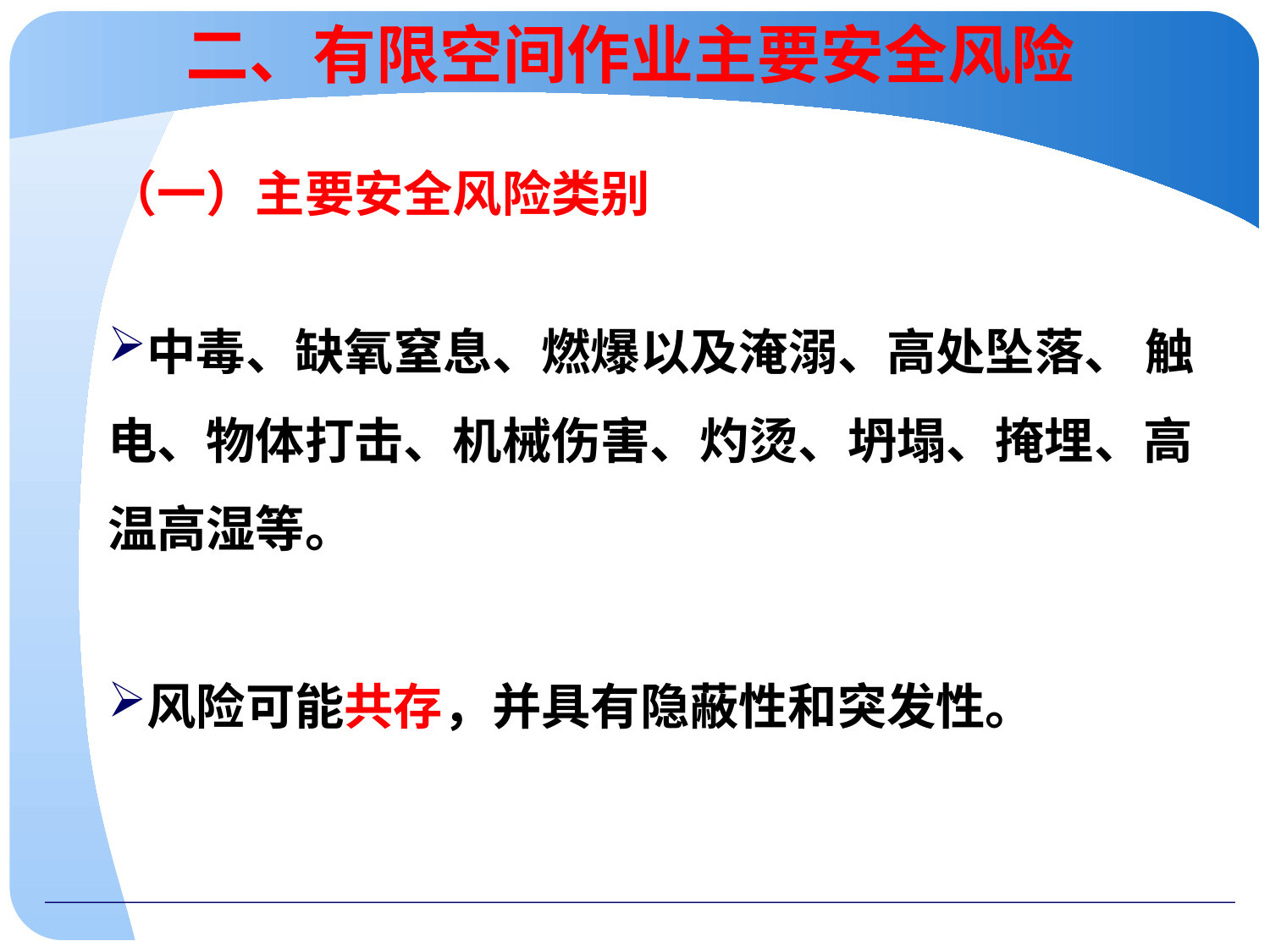

# 二、有限空间作业主要安全风险
（一）主要安全风险类别

中毒、缺氧窒息、燃爆以及淹溺、高处坠落、 触电、物体打击、机械伤害、灼烫、坍塌、掩埋、高温高湿等。

风险可能共存，并具有隐蔽性和突发性。